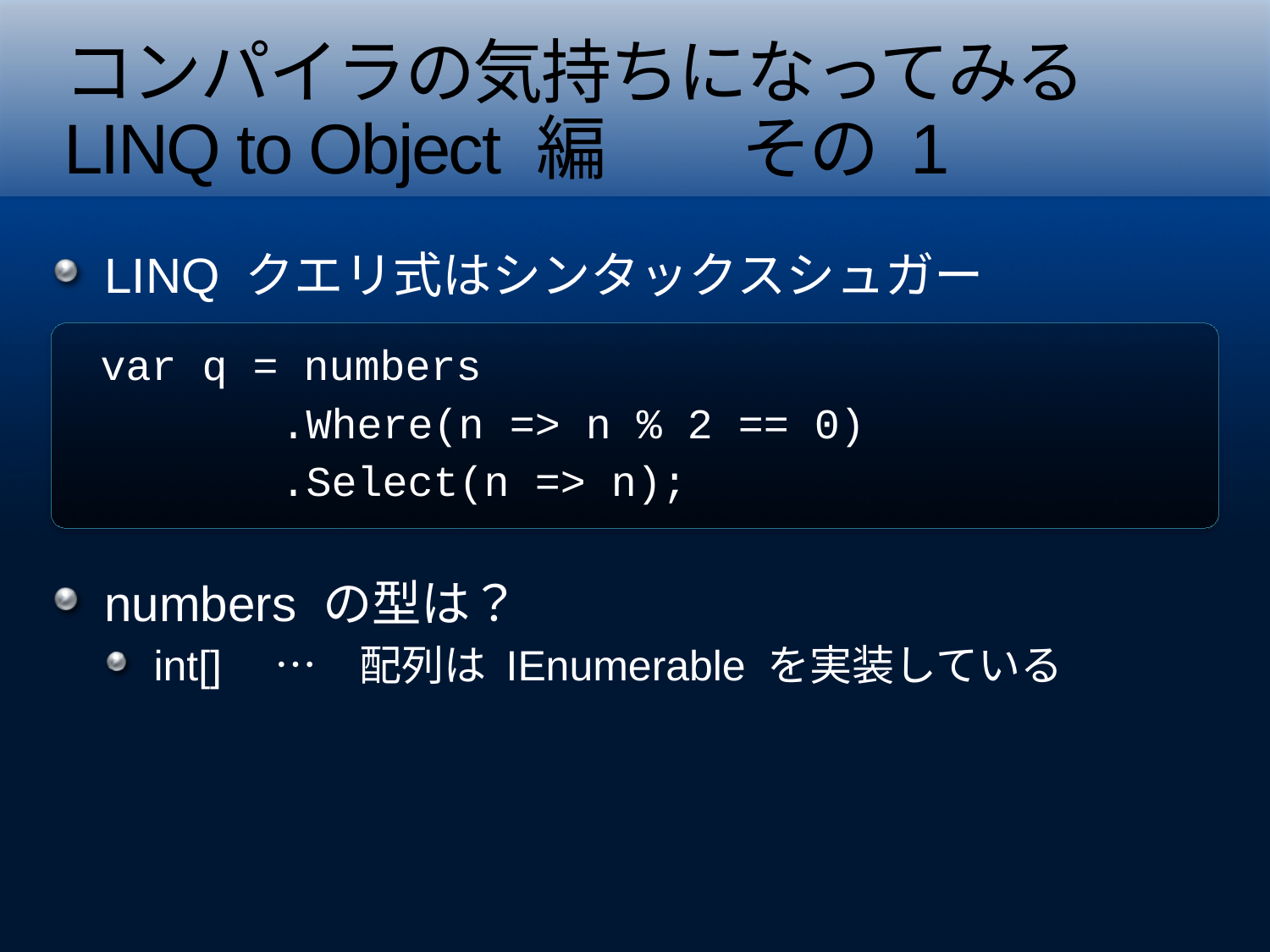

# コンパイラの気持ちになってみる LINQ to Object 編　　その 1
LINQ クエリ式はシンタックスシュガー

numbers の型は？
int[]　…　配列は IEnumerable を実装している

var q = numbers
		.Where(n => n % 2 == 0)
		.Select(n => n);